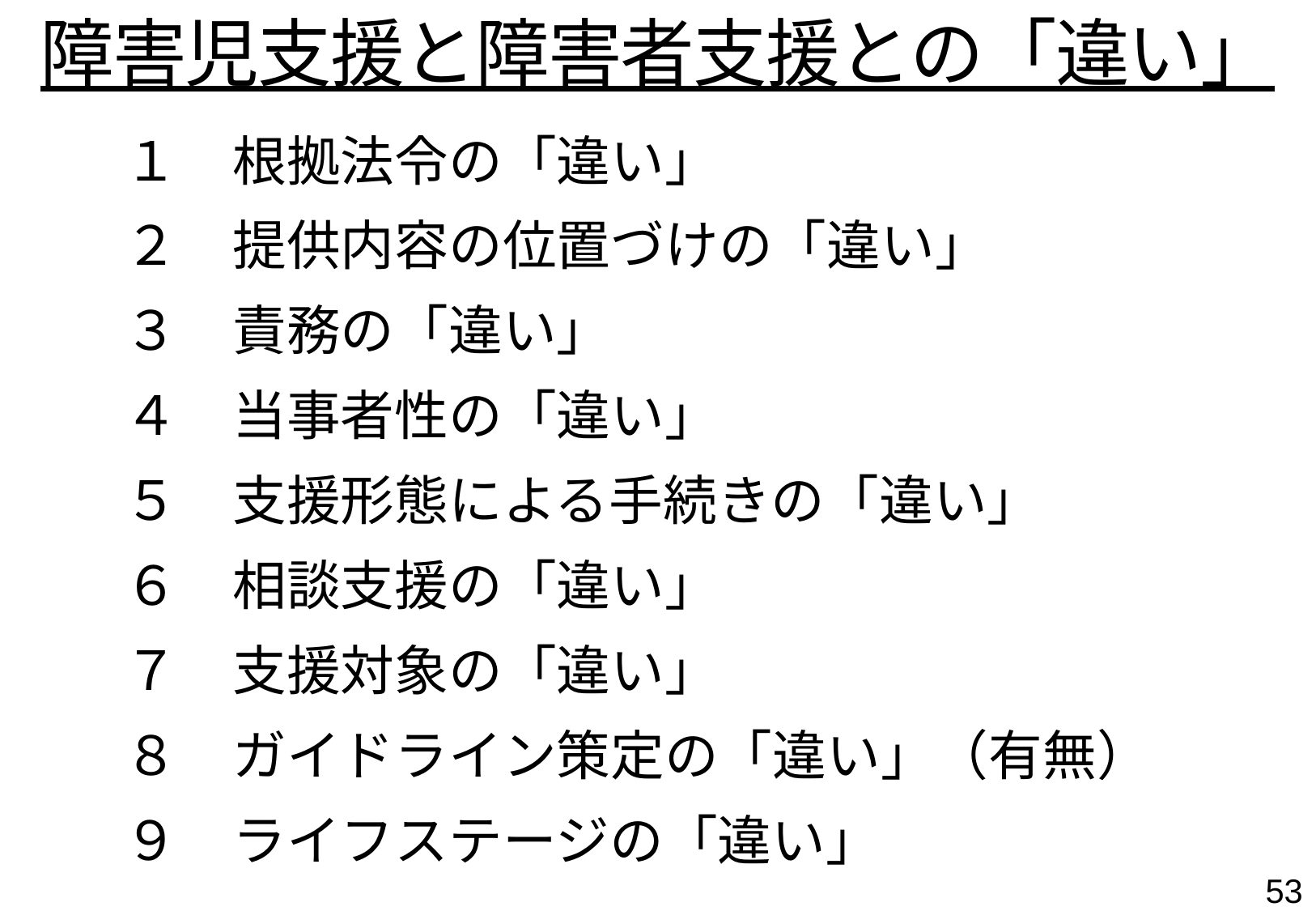

障害児支援と障害者支援との「違い」
１　根拠法令の「違い」
２　提供内容の位置づけの「違い」
３　責務の「違い」
４　当事者性の「違い」
５　支援形態による手続きの「違い」
６　相談支援の「違い」
７　支援対象の「違い」
８　ガイドライン策定の「違い」（有無）
９　ライフステージの「違い」
53